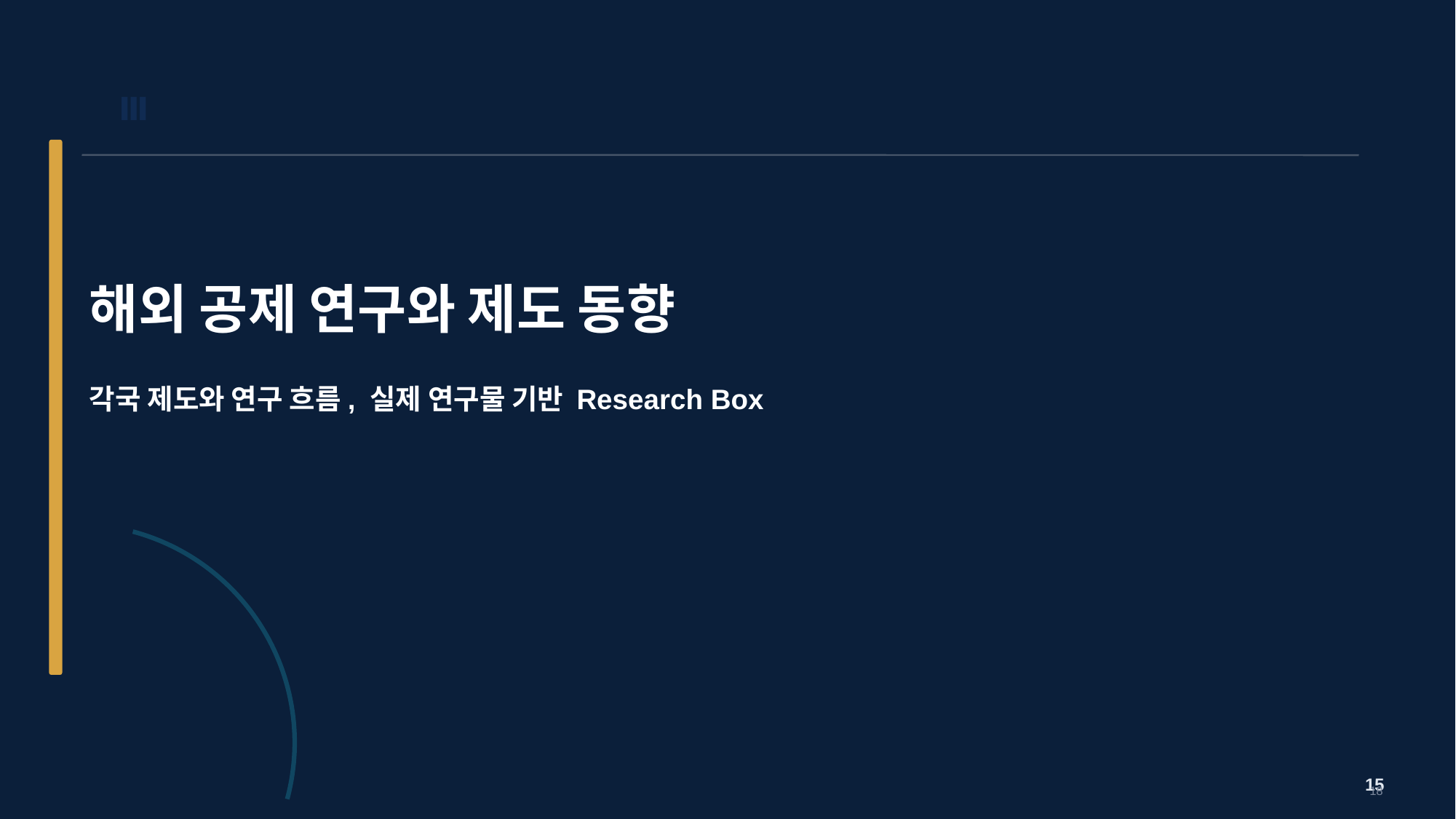

Ⅲ

해외 공제 연구와 제도 동향
각국 제도와 연구 흐름, 실제 연구물 기반 Research Box

15
18